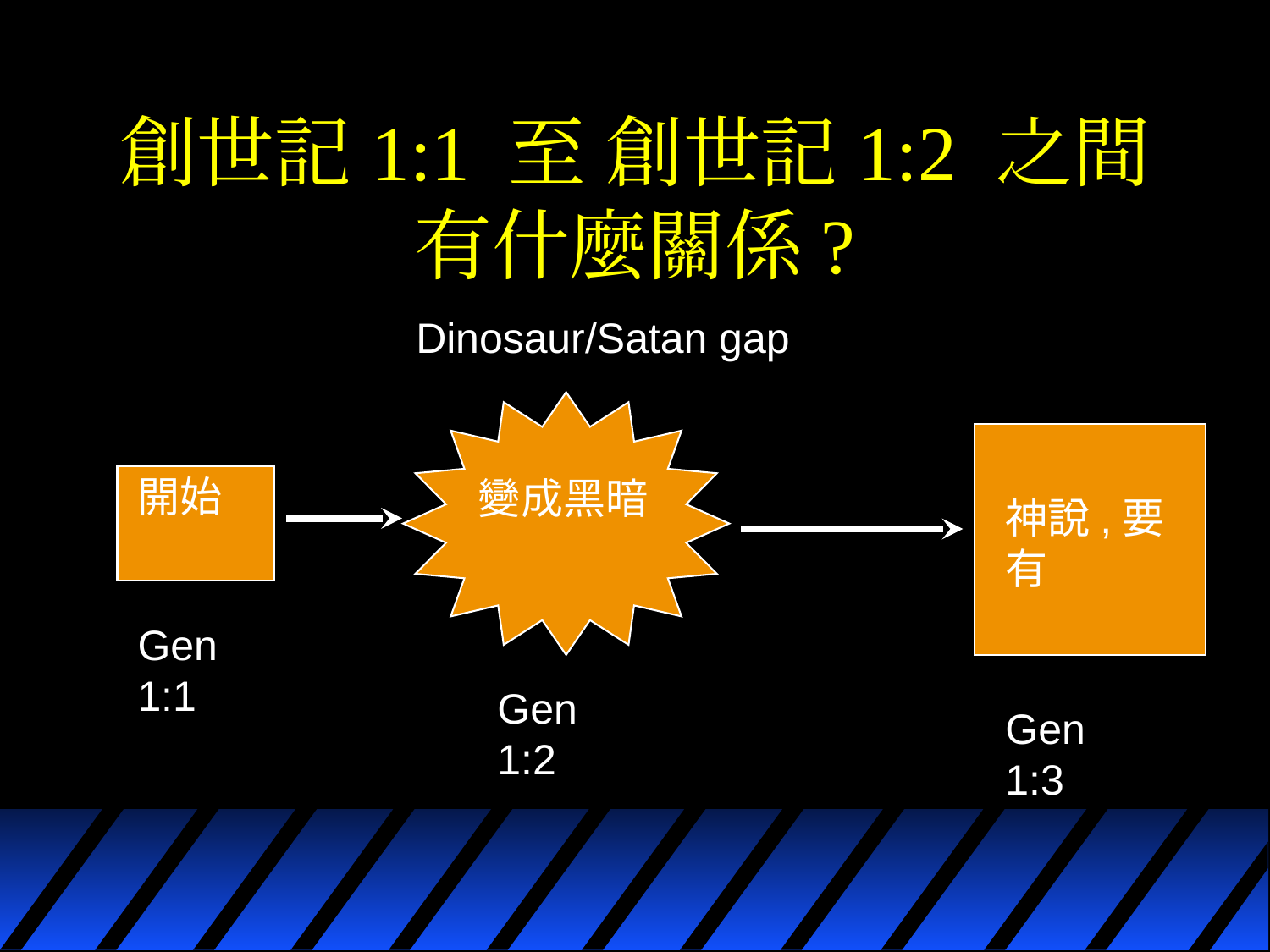

# 創世記1:1 至 創世記1:2 之間有什麼關係?
Dinosaur/Satan gap

開始
變成黑暗

神說,要有
Gen 1:1
Gen 1:2
Gen 1:3